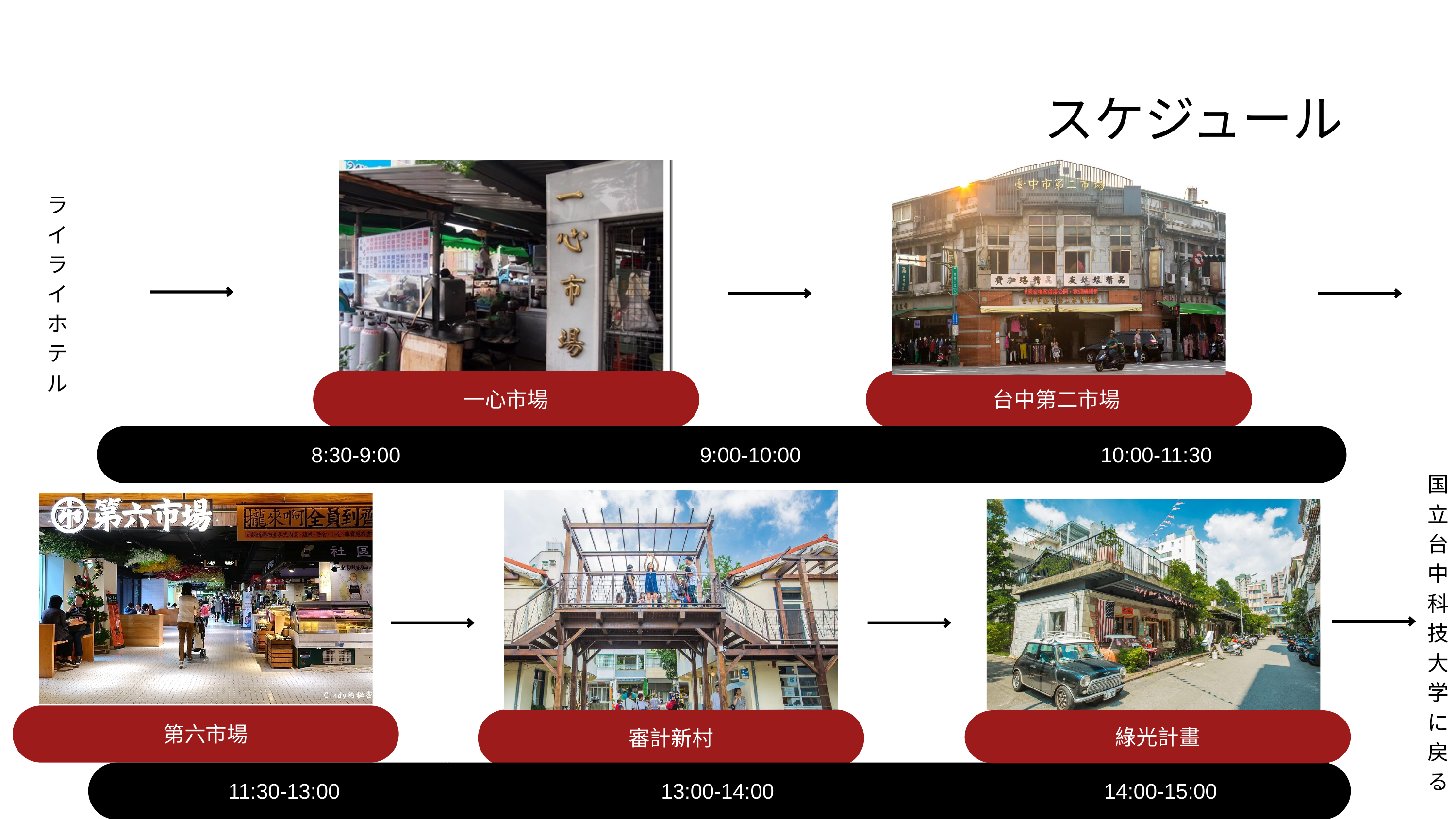

スケジュール

ライライホテル

一心市場

台中第二市場

8:30-9:00

9:00-10:00

 10:00-11:30
国立台中科技大学に戻る

第六市場

審計新村

綠光計畫

 11:30-13:00

13:00-14:00

 14:00-15:00